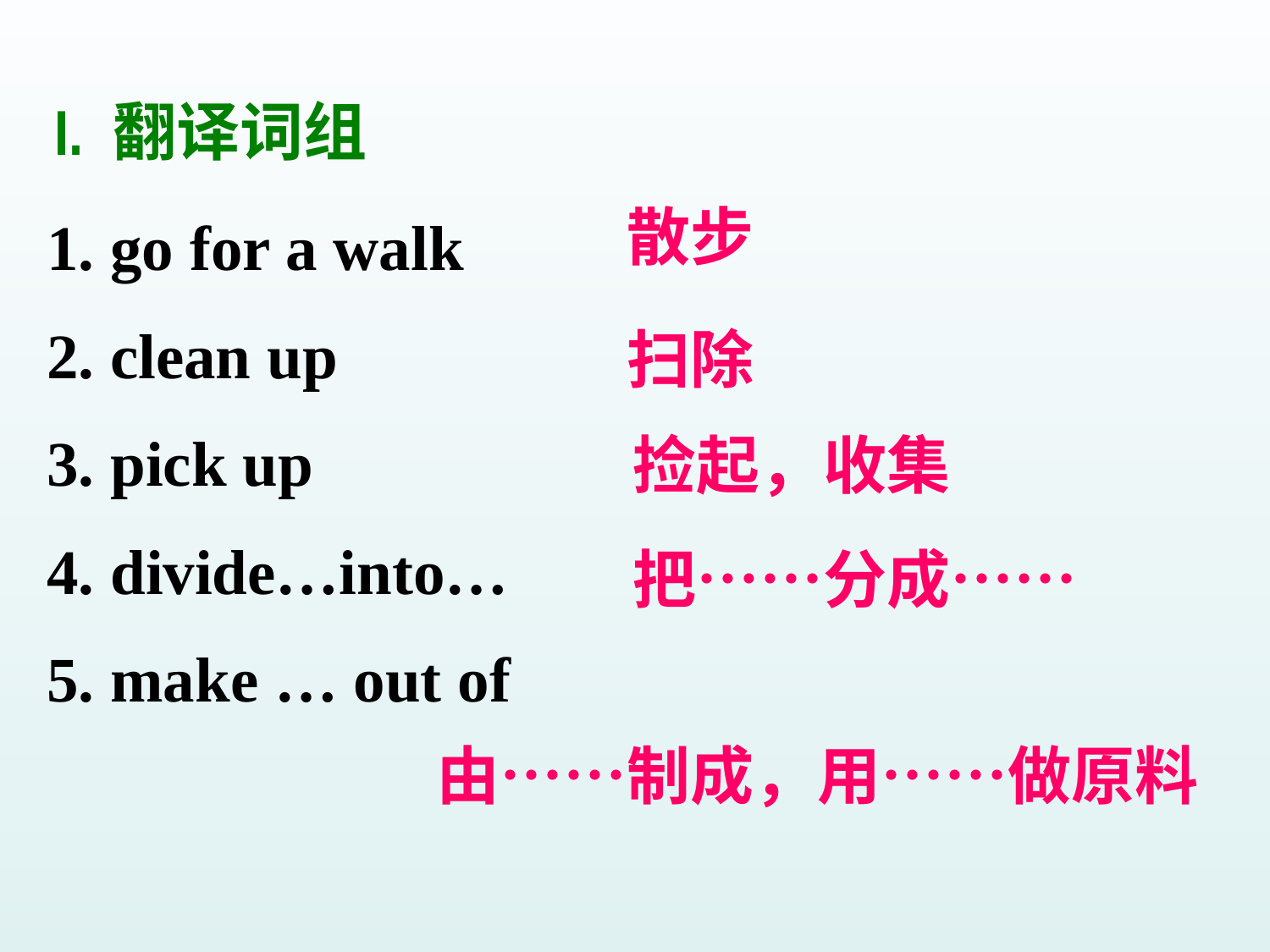

I. 翻译词组
散步
 go for a walk
2. clean up
3. pick up
4. divide…into…
5. make … out of

扫除
捡起，收集
把……分成……
由……制成，用……做原料